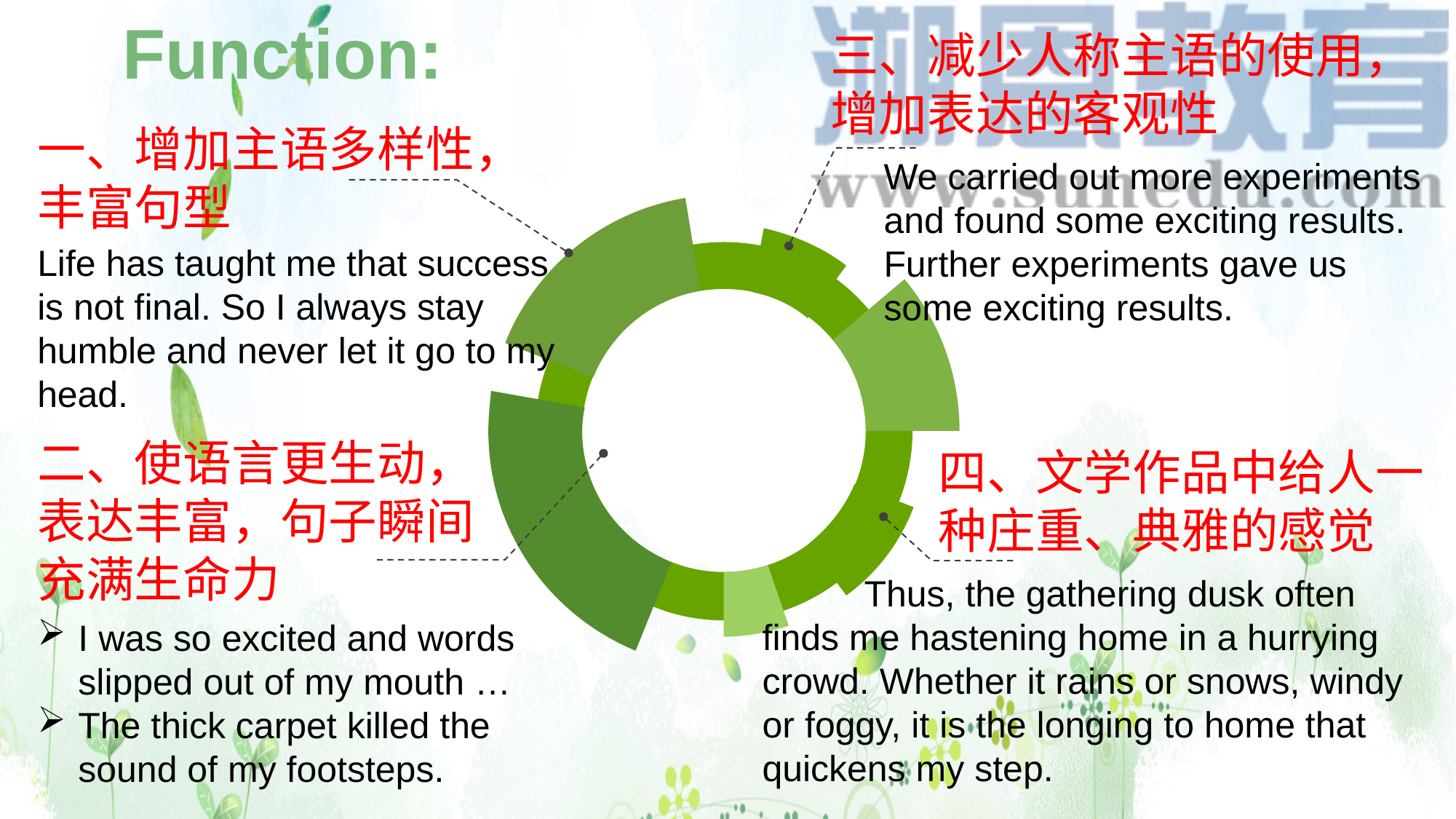

# Function:
三、减少人称主语的使用，增加表达的客观性
We carried out more experiments and found some exciting results.
Further experiments gave us some exciting results.

一、增加主语多样性，
丰富句型
Life has taught me that success is not final. So I always stay humble and never let it go to my head.

二、使语言更生动，表达丰富，句子瞬间充满生命力
I was so excited and words slipped out of my mouth …
The thick carpet killed the sound of my footsteps.

四、文学作品中给人一种庄重、典雅的感觉
          Thus, the gathering dusk often finds me hastening home in a hurrying crowd. Whether it rains or snows, windy or foggy, it is the longing to home that quickens my step.